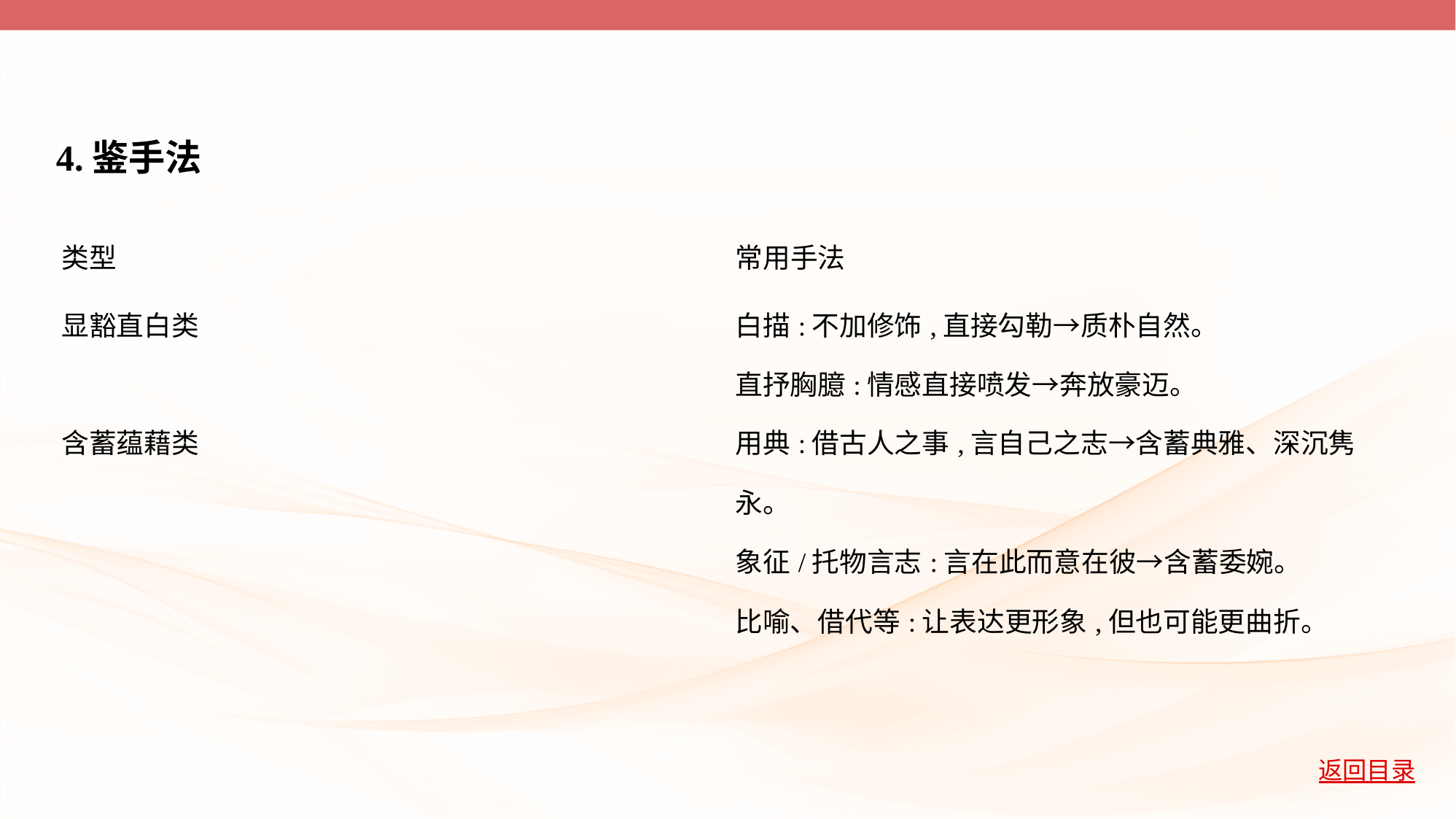

4.鉴手法
| 类型 | 常用手法 |
| --- | --- |
| 显豁直白类 | 白描:不加修饰,直接勾勒→质朴自然。 直抒胸臆:情感直接喷发→奔放豪迈。 |
| 含蓄蕴藉类 | 用典:借古人之事,言自己之志→含蓄典雅、深沉隽永。 象征/托物言志:言在此而意在彼→含蓄委婉。 比喻、借代等:让表达更形象,但也可能更曲折。 |